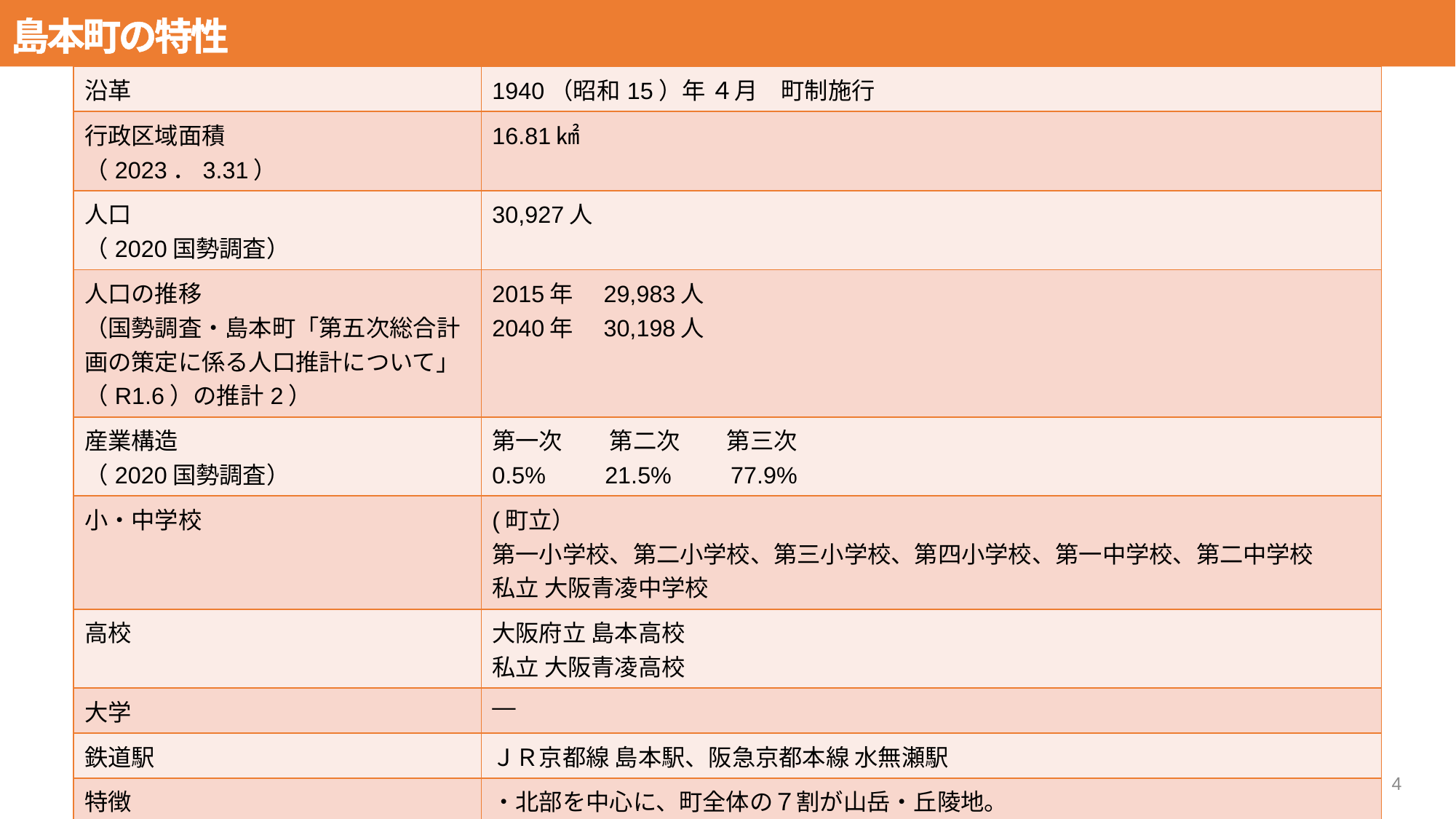

# 島本町の特性
| 沿革 | 1940（昭和15）年 ４月　町制施行 |
| --- | --- |
| 行政区域面積 （2023．3.31） | 16.81㎢ |
| 人口 （2020国勢調査） | 30,927人 |
| 人口の推移 （国勢調査・島本町「第五次総合計画の策定に係る人口推計について」（R1.6）の推計2） | 2015年　29,983人 2040年　30,198人 |
| 産業構造 （2020国勢調査） | 第一次　　第二次　　第三次 0.5%　　21.5%　　77.9% |
| 小・中学校 | (町立） 第一小学校、第二小学校、第三小学校、第四小学校、第一中学校、第二中学校 私立 大阪青凌中学校 |
| 高校 | 大阪府立 島本高校 私立 大阪青凌高校 |
| 大学 | ― |
| 鉄道駅 | ＪＲ京都線 島本駅、阪急京都本線 水無瀬駅 |
| 特徴 | ・北部を中心に、町全体の７割が山岳・丘陵地。 ・鉄道網をはじめとした交通インフラが充実しており、サントリー山崎蒸溜所や大阪府内で唯一全国名水百選に選ばれた離宮の水など、観光資源が豊富な地域。 |
4